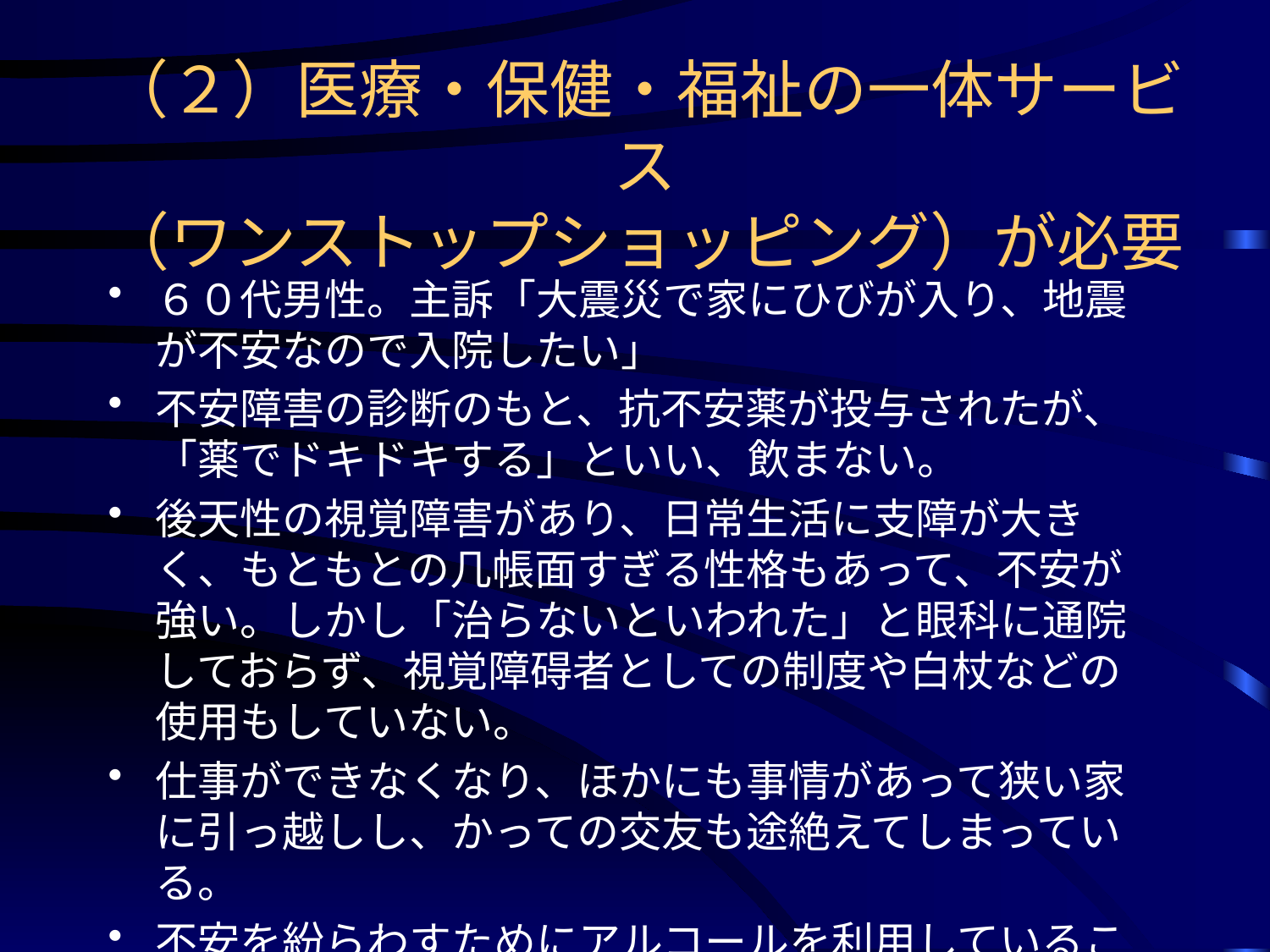

# （２）医療・保健・福祉の一体サービス （ワンストップショッピング）が必要
６０代男性。主訴「大震災で家にひびが入り、地震が不安なので入院したい」
不安障害の診断のもと、抗不安薬が投与されたが、「薬でドキドキする」といい、飲まない。
後天性の視覚障害があり、日常生活に支障が大きく、もともとの几帳面すぎる性格もあって、不安が強い。しかし「治らないといわれた」と眼科に通院しておらず、視覚障碍者としての制度や白杖などの使用もしていない。
仕事ができなくなり、ほかにも事情があって狭い家に引っ越しし、かっての交友も途絶えてしまっている。
不安を紛らわすためにアルコールを利用していることがわかってきた